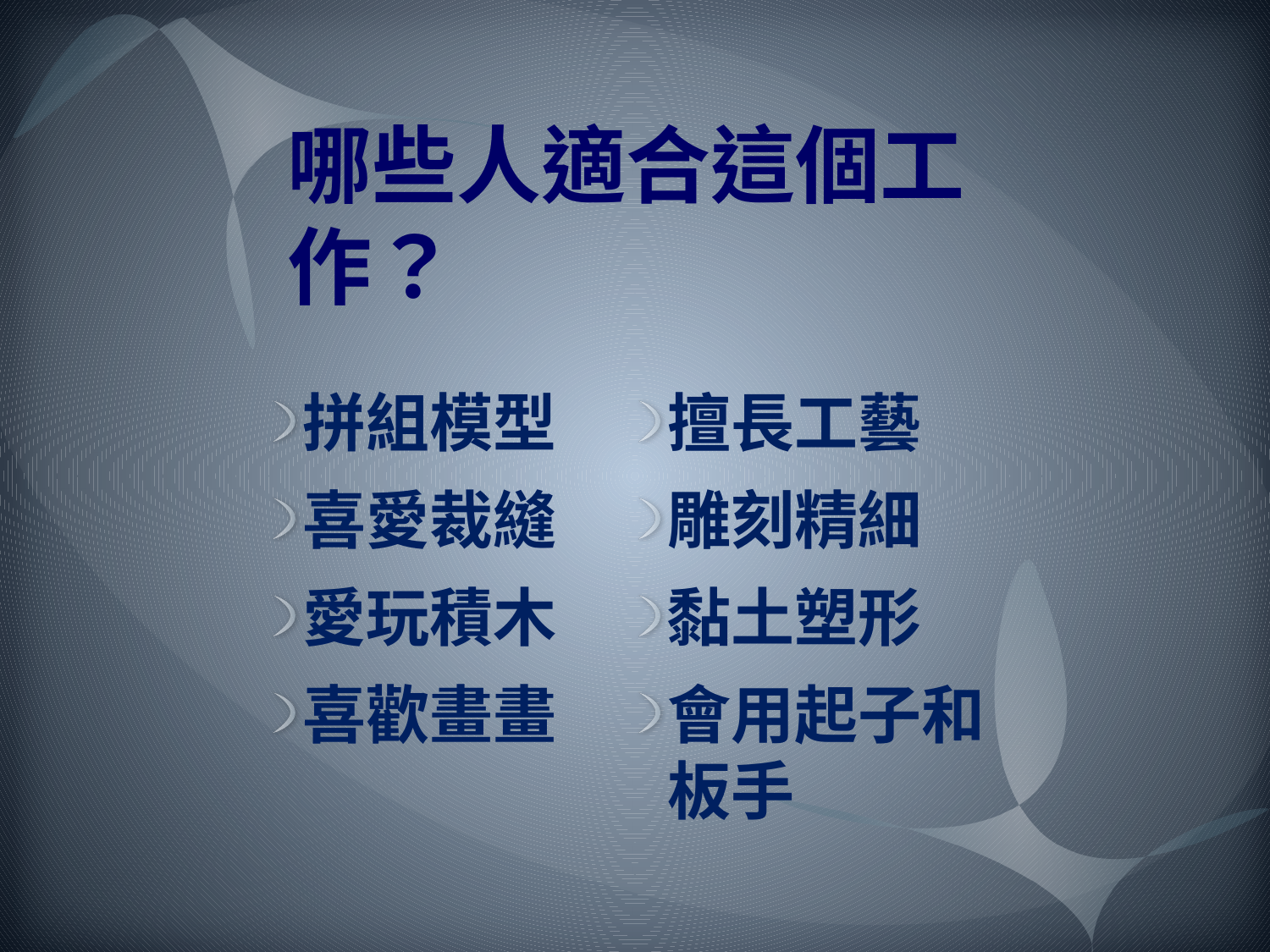

# 哪些人適合這個工作？
拼組模型
喜愛裁縫
愛玩積木
喜歡畫畫
擅長工藝
雕刻精細
黏土塑形
會用起子和板手